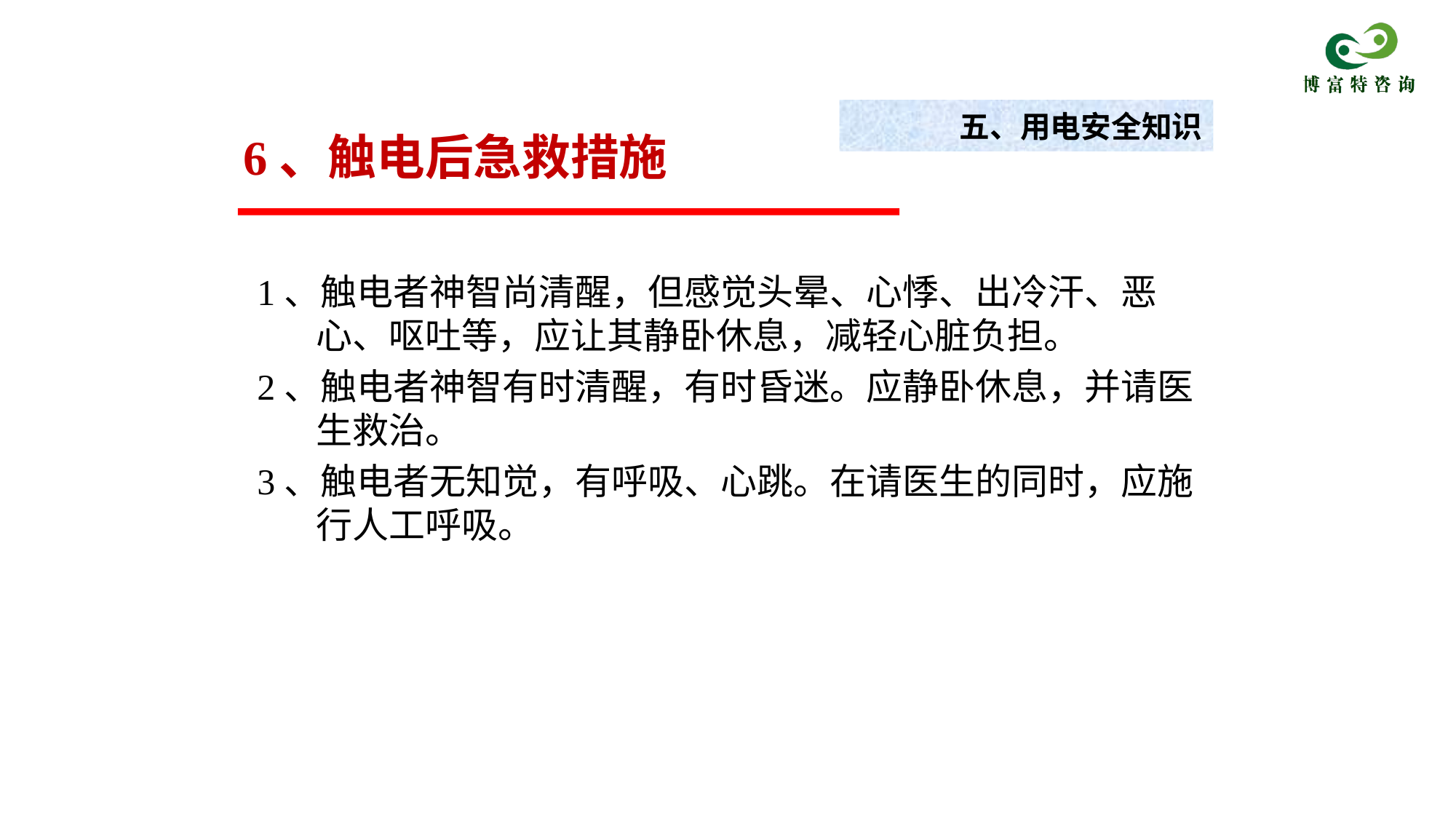

五、用电安全知识
 6、触电后急救措施

1、触电者神智尚清醒，但感觉头晕、心悸、出冷汗、恶心、呕吐等，应让其静卧休息，减轻心脏负担。
2、触电者神智有时清醒，有时昏迷。应静卧休息，并请医生救治。
3、触电者无知觉，有呼吸、心跳。在请医生的同时，应施行人工呼吸。